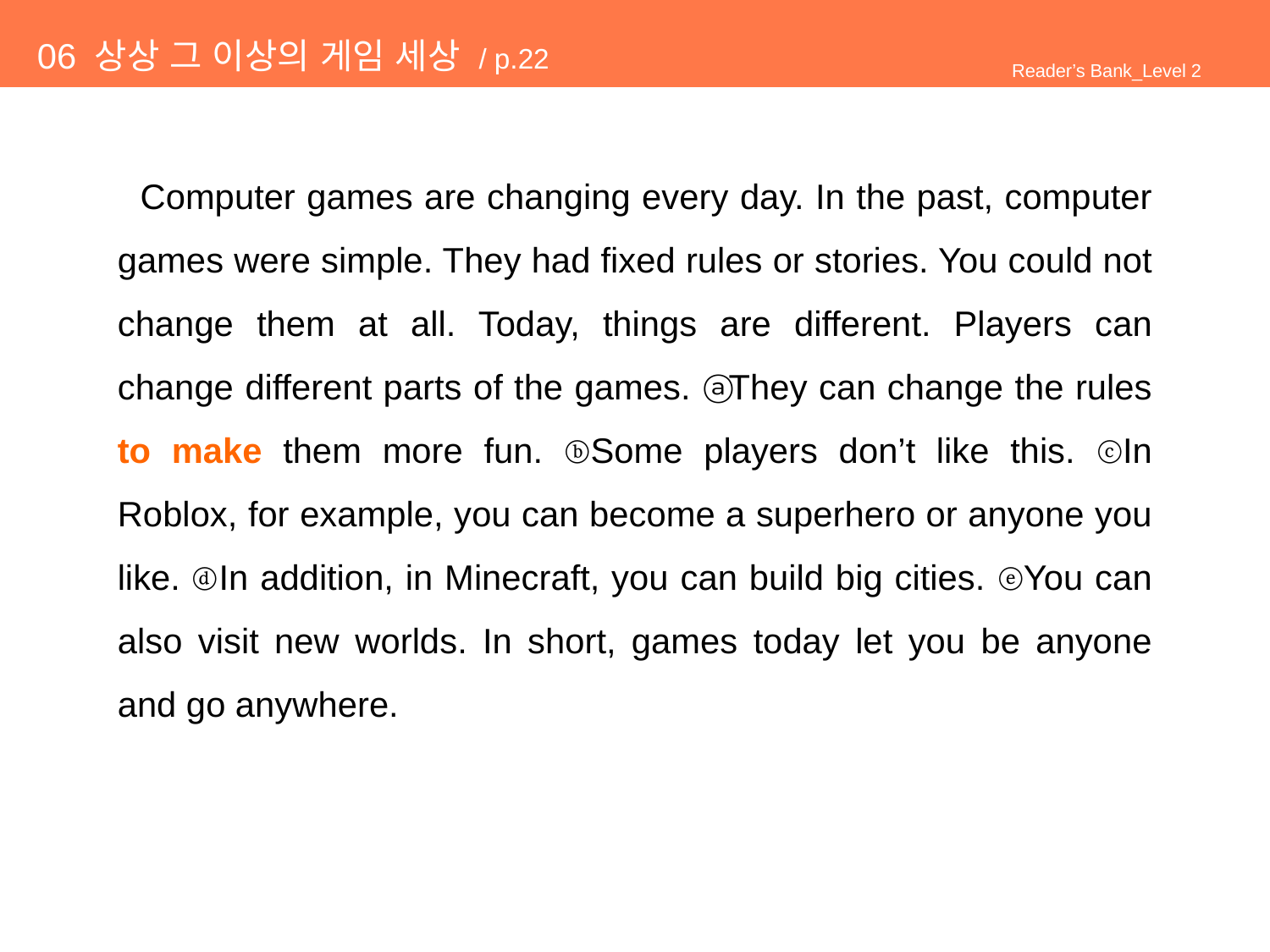

# 06 상상 그 이상의 게임 세상 / p.22
Reader’s Bank_Level 2

  Computer games are changing every day. In the past, computer games were simple. They had fixed rules or stories. You could not change them at all. Today, things are different. Players can change different parts of the games. ⓐThey can change the rules to make them more fun. ⓑSome players don’t like this. ⓒIn Roblox, for example, you can become a superhero or anyone you like. ⓓIn addition, in Minecraft, you can build big cities. ⓔYou can also visit new worlds. In short, games today let you be anyone and go anywhere.